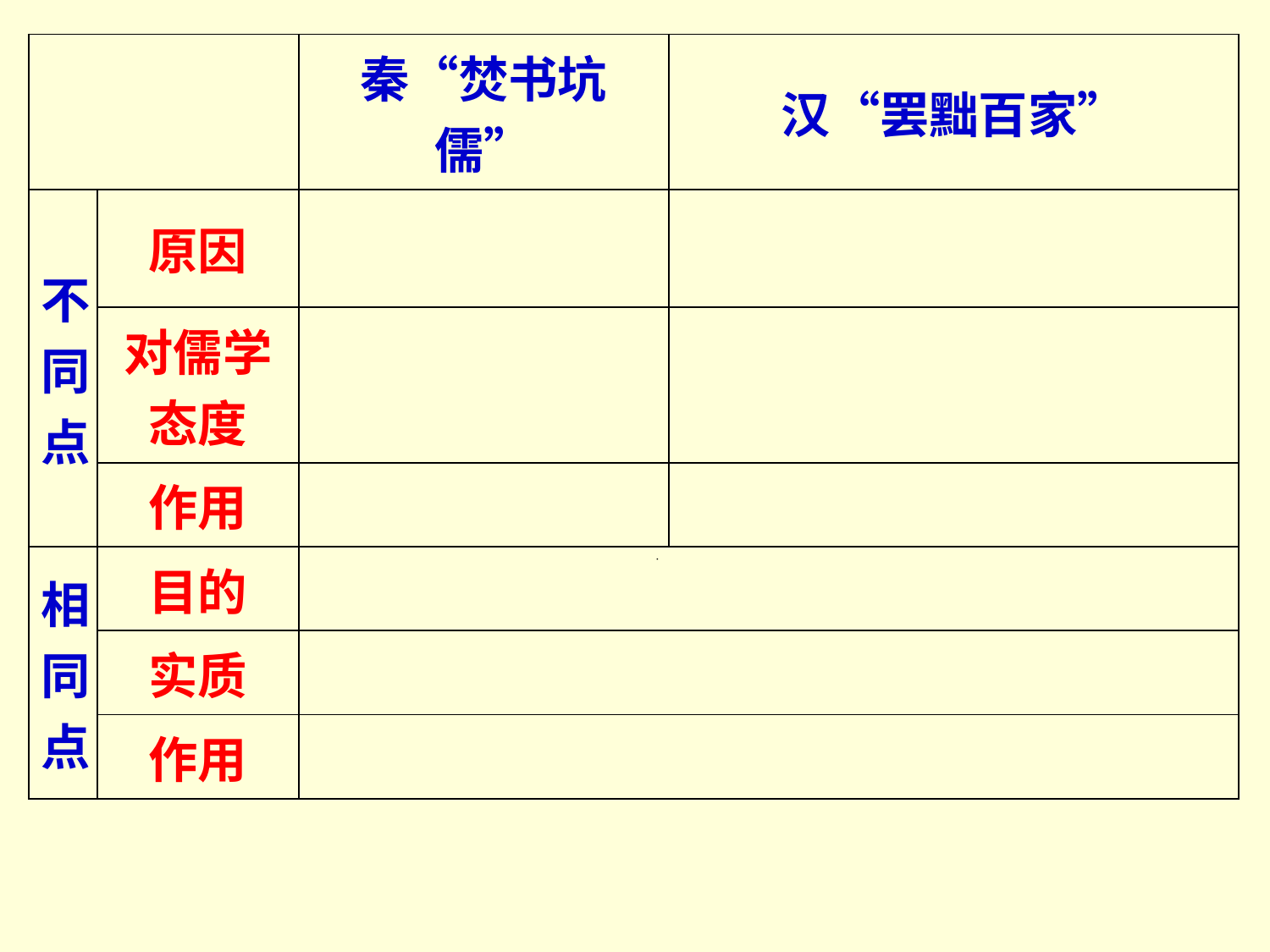

|  |  | 秦“焚书坑儒” | 汉“罢黜百家” |
| --- | --- | --- | --- |
| 不 同 点 | 原因 |  |  |
|  | 对儒学态度 |  |  |
|  | 作用 |  |  |
| 相 同 点 | 目的 |  |  |
|  | 实质 |  |  |
|  | 作用 |  |  |